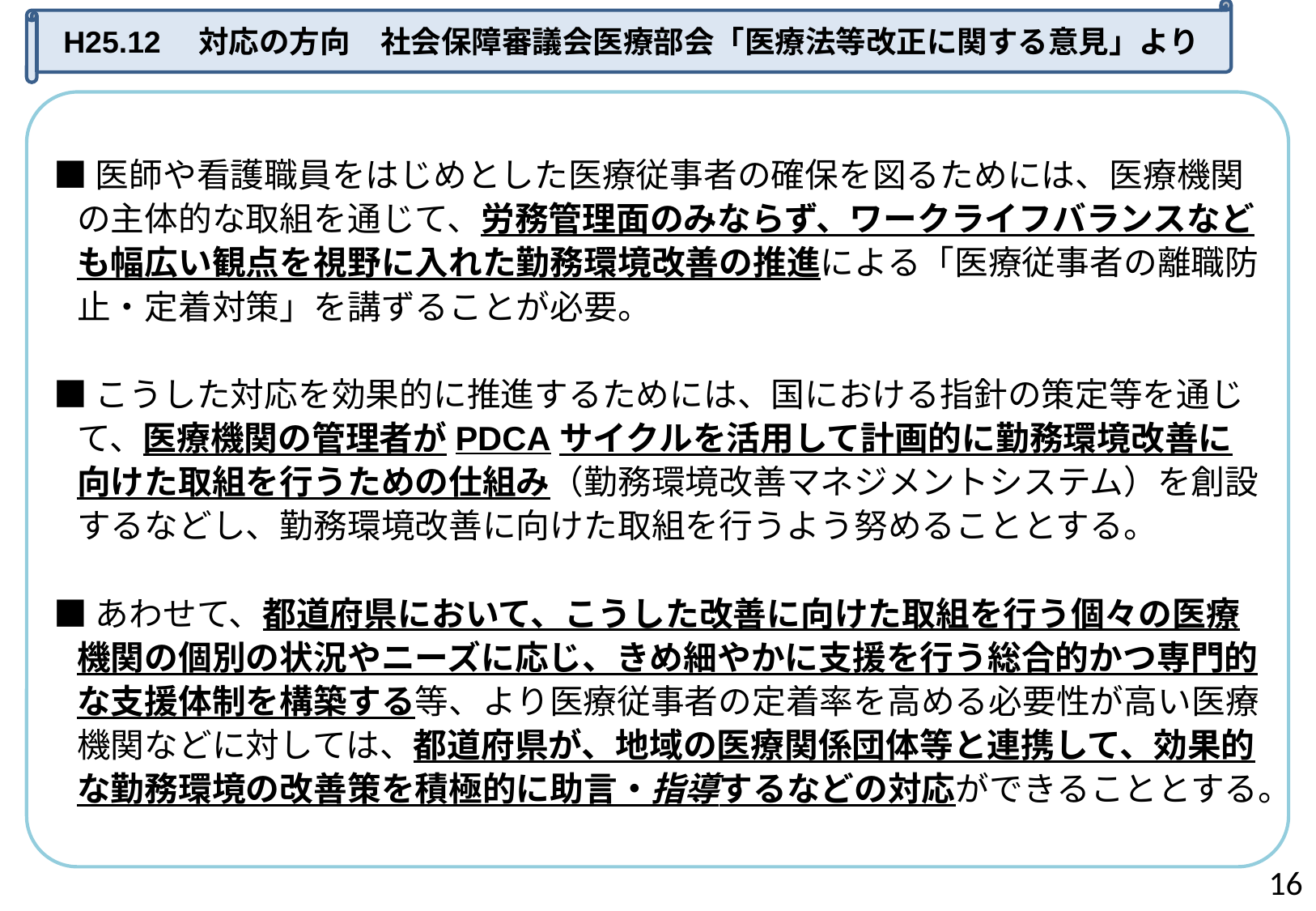

H25.12　対応の方向　社会保障審議会医療部会「医療法等改正に関する意見」より
■医師や看護職員をはじめとした医療従事者の確保を図るためには、医療機関の主体的な取組を通じて、労務管理面のみならず、ワークライフバランスなども幅広い観点を視野に入れた勤務環境改善の推進による「医療従事者の離職防止・定着対策」を講ずることが必要。

■こうした対応を効果的に推進するためには、国における指針の策定等を通じて、医療機関の管理者がPDCAサイクルを活用して計画的に勤務環境改善に向けた取組を行うための仕組み（勤務環境改善マネジメントシステム）を創設するなどし、勤務環境改善に向けた取組を行うよう努めることとする。

■あわせて、都道府県において、こうした改善に向けた取組を行う個々の医療機関の個別の状況やニーズに応じ、きめ細やかに支援を行う総合的かつ専門的な支援体制を構築する等、より医療従事者の定着率を高める必要性が高い医療機関などに対しては、都道府県が、地域の医療関係団体等と連携して、効果的な勤務環境の改善策を積極的に助言・指導するなどの対応ができることとする。
16